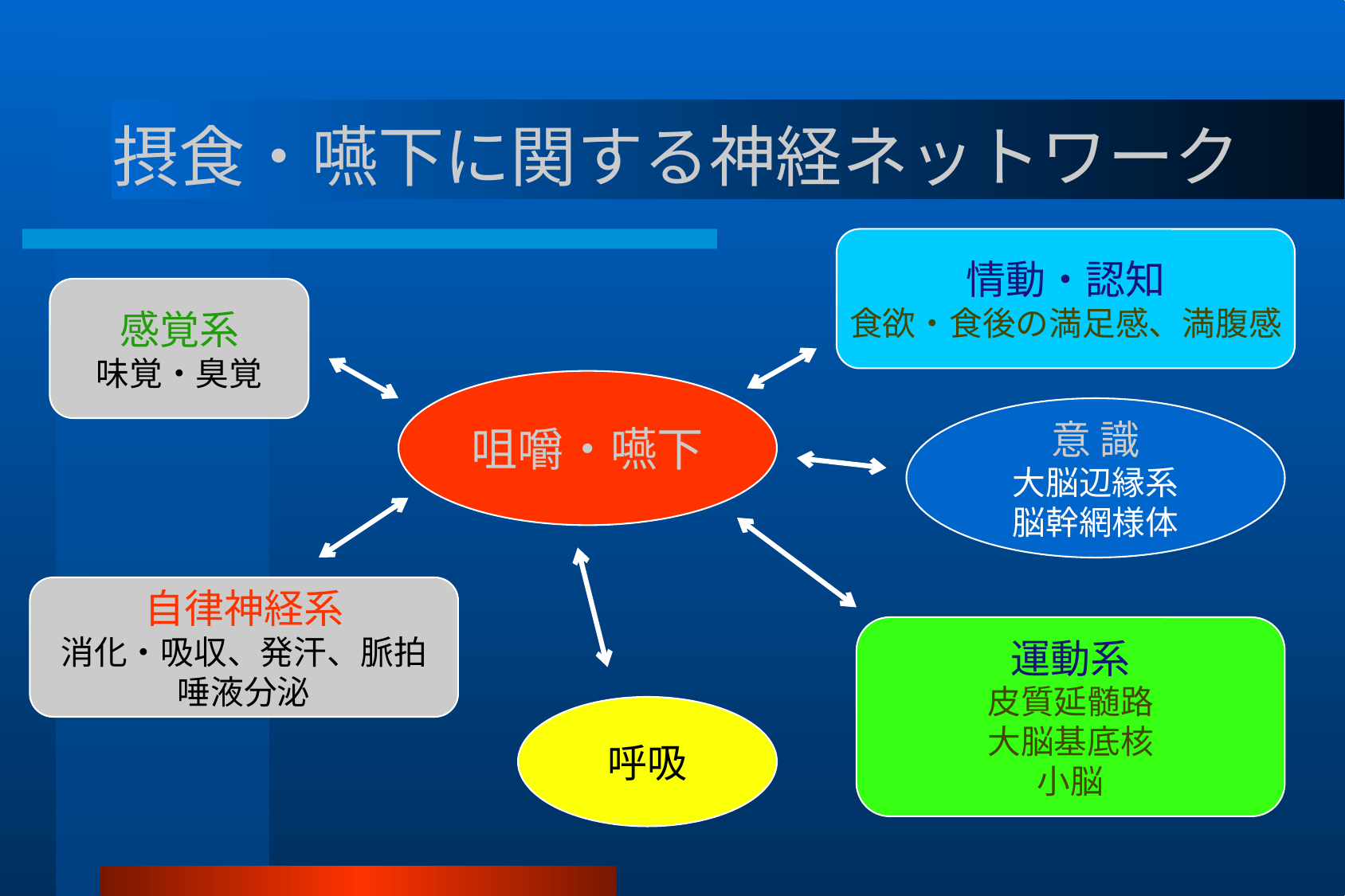

# 摂食・嚥下に関する神経ネットワーク
情動・認知
食欲・食後の満足感、満腹感
感覚系
味覚・臭覚

咀嚼・嚥下
意 識
大脳辺縁系
脳幹網様体

自律神経系
消化・吸収、発汗、脈拍
唾液分泌
運動系
皮質延髄路
大脳基底核
小脳
呼吸